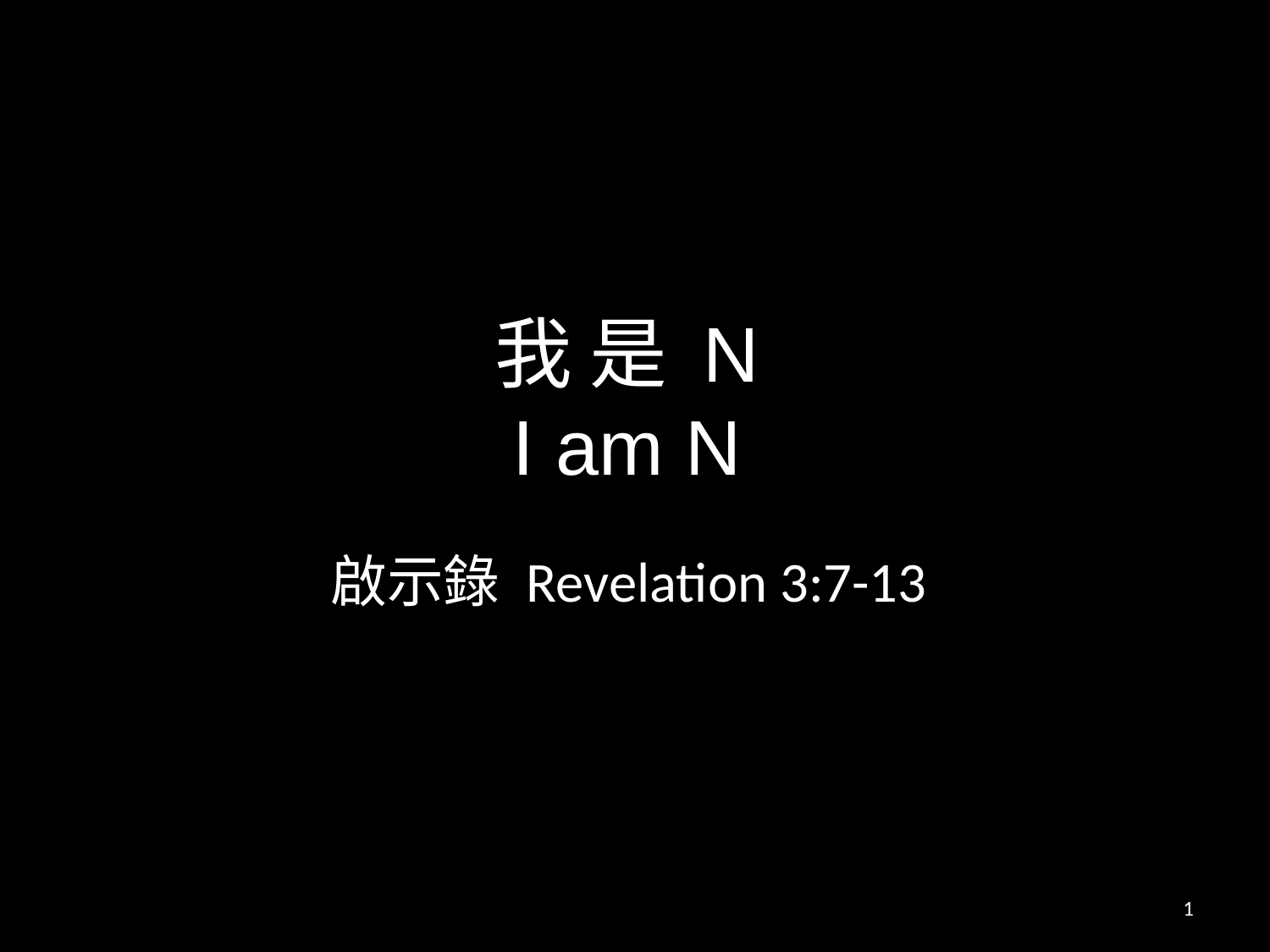

# 我 是 N I am N
啟示錄 Revelation 3:7-13
1